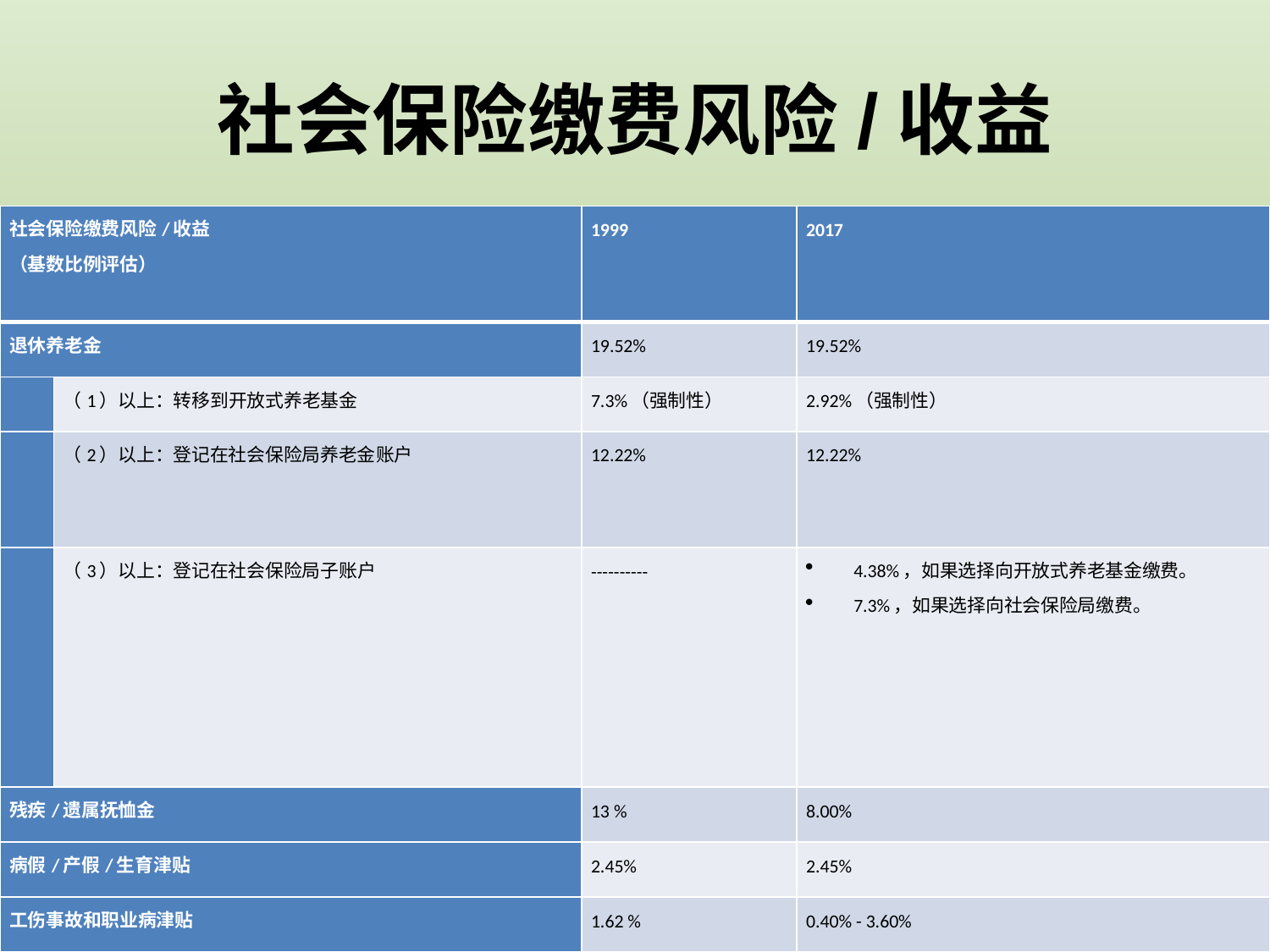

# 社会保险缴费风险/收益
| 社会保险缴费风险/收益 （基数比例评估） |  | 1999 | 2017 |
| --- | --- | --- | --- |
| 退休养老金 |  | 19.52% | 19.52% |
|  | （1）以上：转移到开放式养老基金 | 7.3%（强制性） | 2.92%（强制性） |
|  | （2）以上：登记在社会保险局养老金账户 | 12.22% | 12.22% |
|  | （3）以上：登记在社会保险局子账户 | ---------- | 4.38%，如果选择向开放式养老基金缴费。 7.3%，如果选择向社会保险局缴费。 |
| 残疾/遗属抚恤金 |  | 13 % | 8.00% |
| 病假/产假/生育津贴 |  | 2.45% | 2.45% |
| 工伤事故和职业病津贴 |  | 1.62 % | 0.40% - 3.60% |